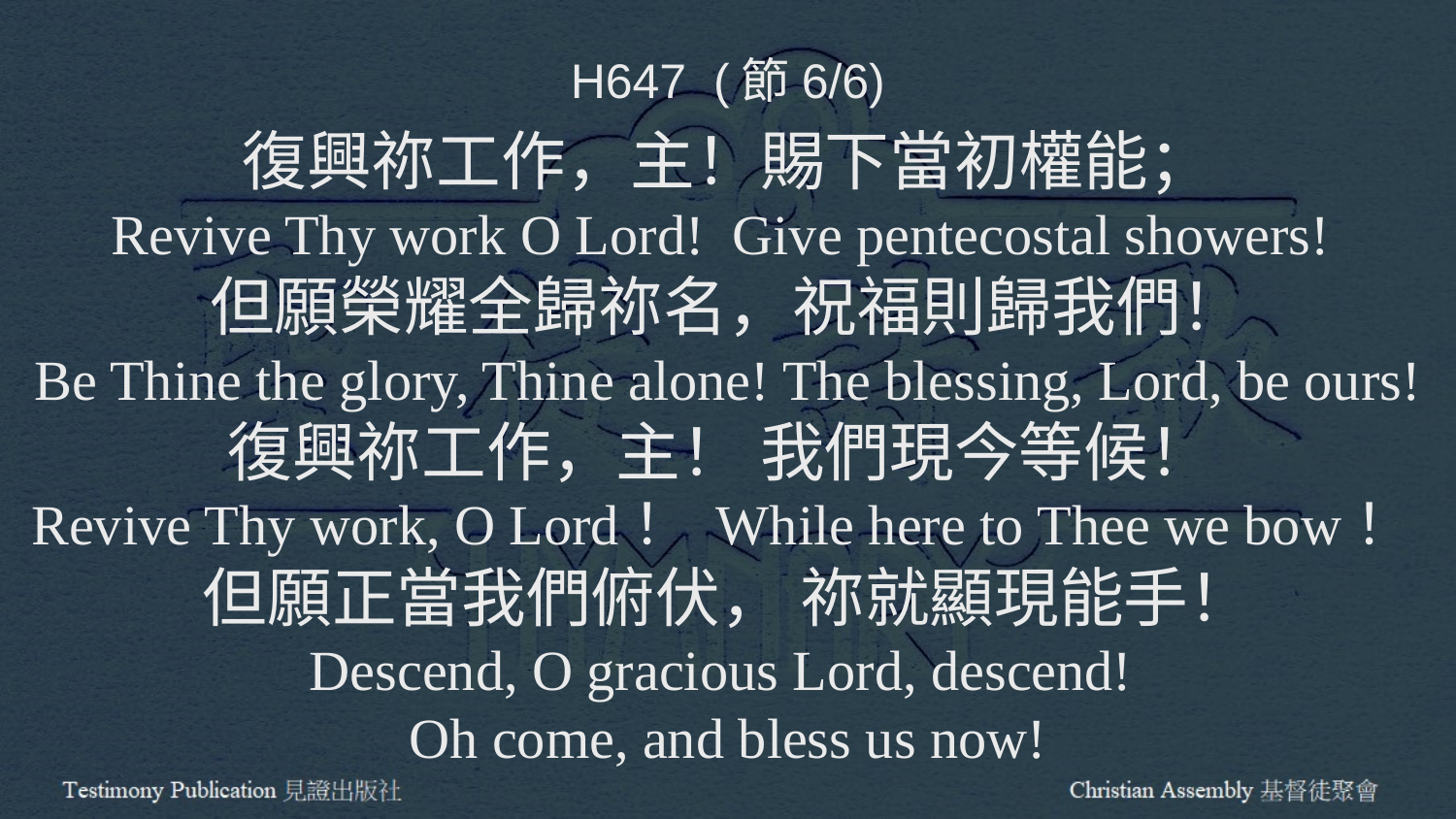

H647  (節6/6)
復興祢工作，主！賜下當初權能；
Revive Thy work O Lord!  Give pentecostal showers!
但願榮耀全歸祢名，祝福則歸我們！
Be Thine the glory, Thine alone! The blessing, Lord, be ours!
復興祢工作，主！ 我們現今等候！
Revive Thy work, O Lord！ While here to Thee we bow！
但願正當我們俯伏， 祢就顯現能手！
Descend, O gracious Lord, descend!
Oh come, and bless us now!